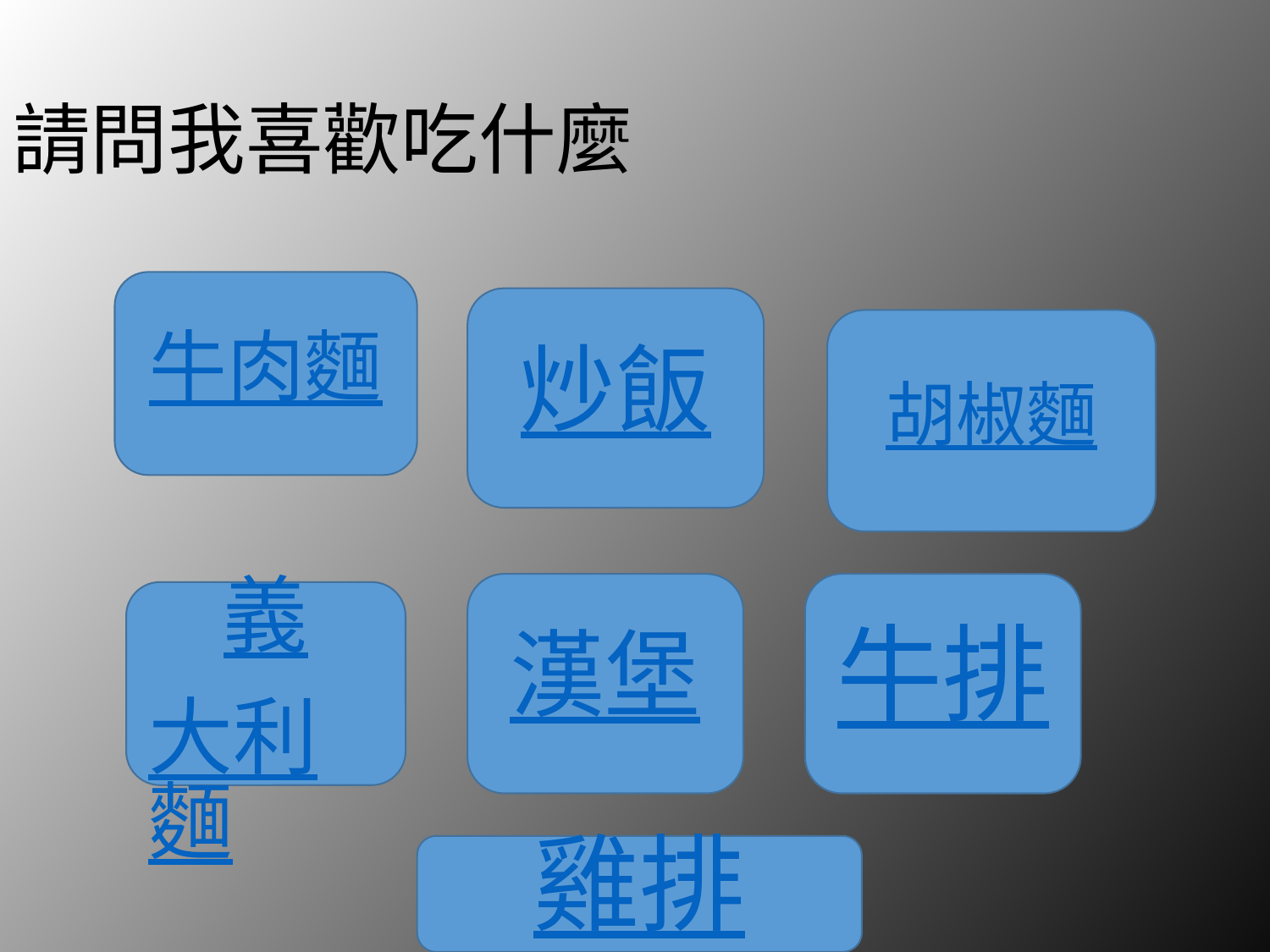

請問我喜歡吃什麼
牛肉麵
炒飯
胡椒麵
漢堡
牛排
義大利麵
雞排